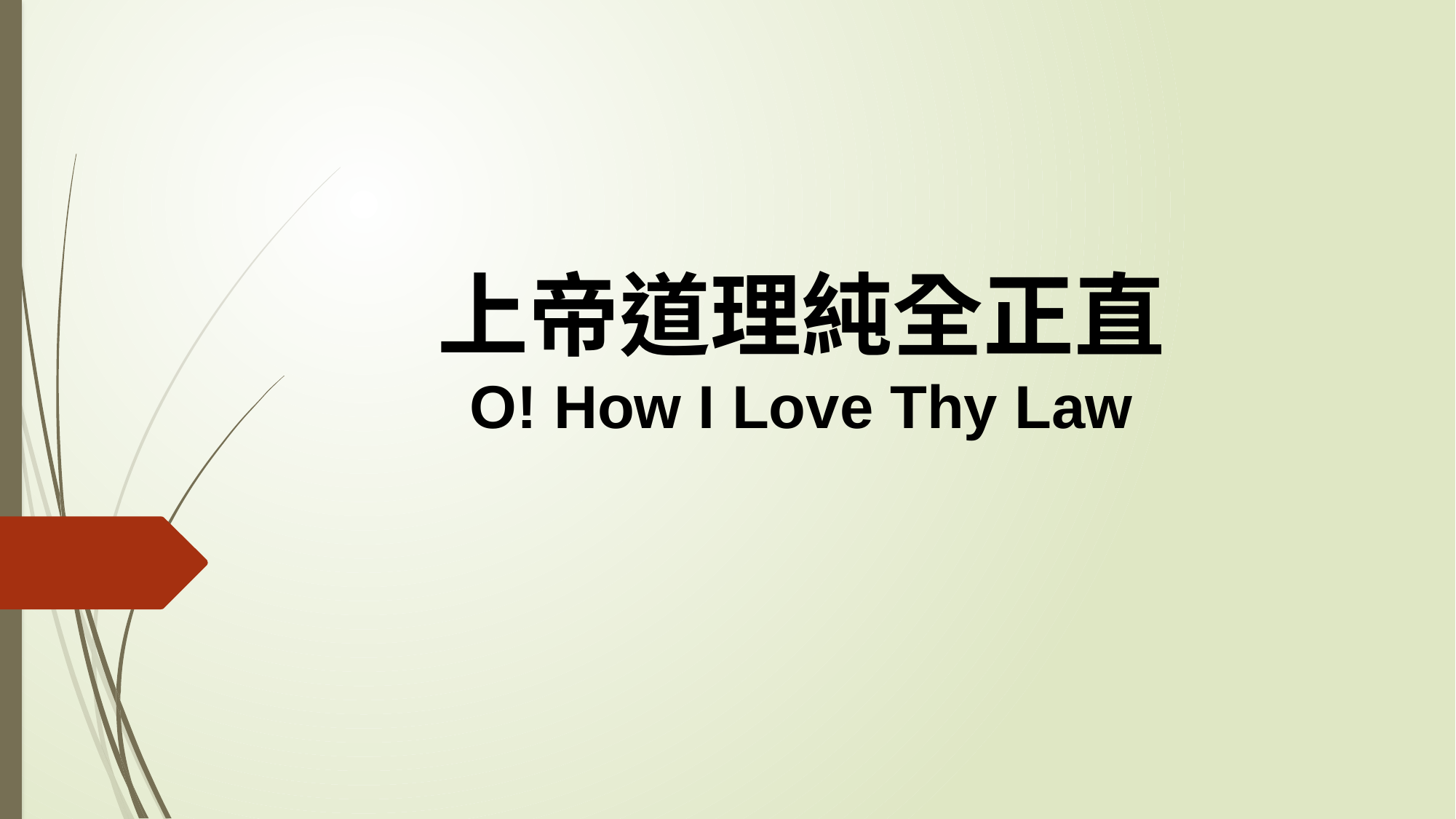

# 上帝道理純全正直 O! How I Love Thy Law